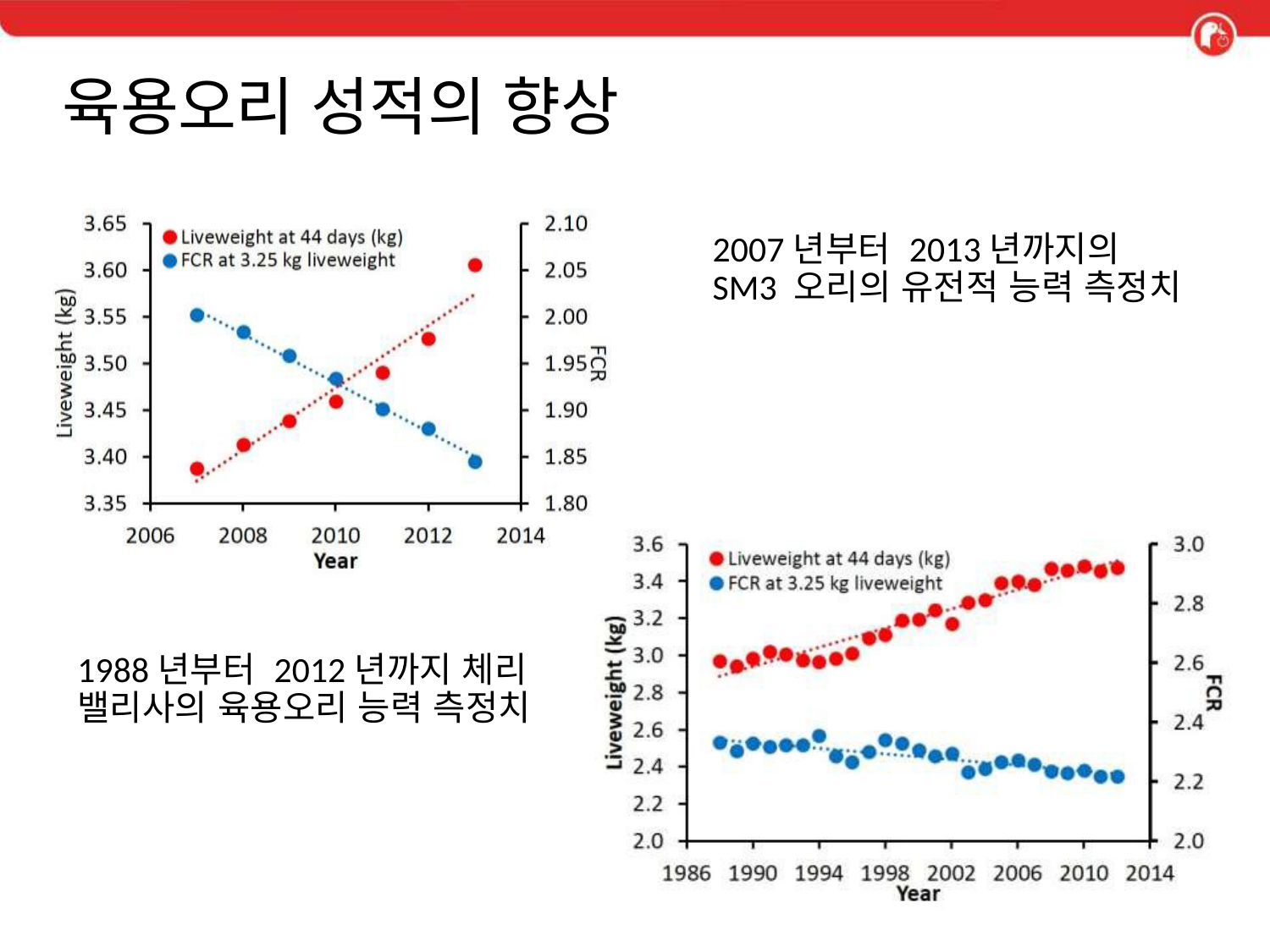

# 육용오리 성적의 향상

2007년부터 2013년까지의 SM3 오리의 유전적 능력 측정치

1988년부터 2012년까지 체리
밸리사의 육용오리 능력 측정치